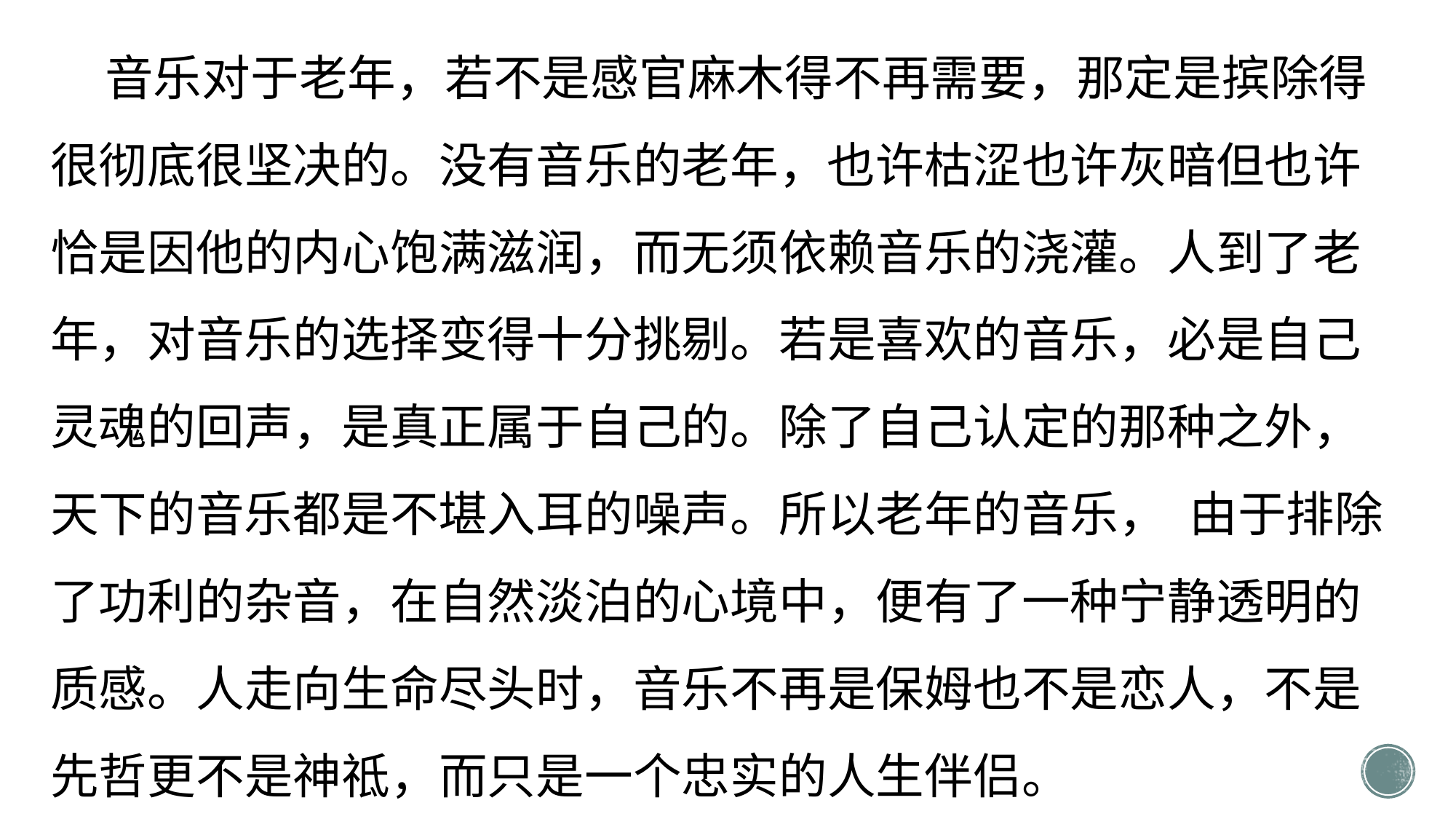

音乐对于老年，若不是感官麻木得不再需要，那定是摈除得很彻底很坚决的。没有音乐的老年，也许枯涩也许灰暗但也许恰是因他的内心饱满滋润，而无须依赖音乐的浇灌。人到了老年，对音乐的选择变得十分挑剔。若是喜欢的音乐，必是自己灵魂的回声，是真正属于自己的。除了自己认定的那种之外，天下的音乐都是不堪入耳的噪声。所以老年的音乐，  由于排除了功利的杂音，在自然淡泊的心境中，便有了一种宁静透明的质感。人走向生命尽头时，音乐不再是保姆也不是恋人，不是先哲更不是神祗，而只是一个忠实的人生伴侣。